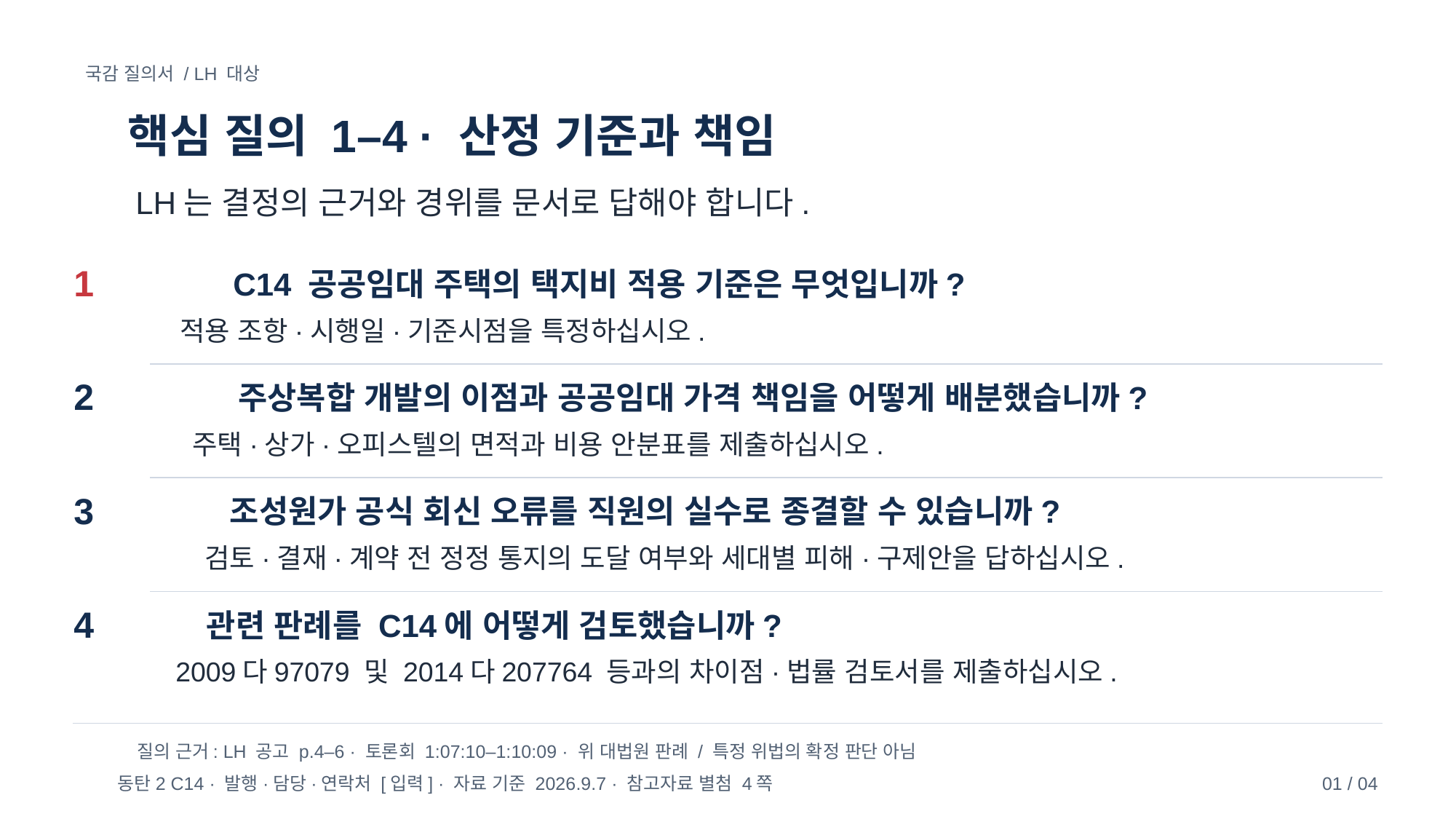

국감 질의서 / LH 대상
핵심 질의 1–4 · 산정 기준과 책임
LH는 결정의 근거와 경위를 문서로 답해야 합니다.
1
C14 공공임대 주택의 택지비 적용 기준은 무엇입니까?
적용 조항·시행일·기준시점을 특정하십시오.

2
주상복합 개발의 이점과 공공임대 가격 책임을 어떻게 배분했습니까?
주택·상가·오피스텔의 면적과 비용 안분표를 제출하십시오.

3
조성원가 공식 회신 오류를 직원의 실수로 종결할 수 있습니까?
검토·결재·계약 전 정정 통지의 도달 여부와 세대별 피해·구제안을 답하십시오.

4
관련 판례를 C14에 어떻게 검토했습니까?
2009다97079 및 2014다207764 등과의 차이점·법률 검토서를 제출하십시오.

질의 근거: LH 공고 p.4–6 · 토론회 1:07:10–1:10:09 · 위 대법원 판례 / 특정 위법의 확정 판단 아님
동탄2 C14 · 발행·담당·연락처 [입력] · 자료 기준 2026.9.7 · 참고자료 별첨 4쪽
01 / 04